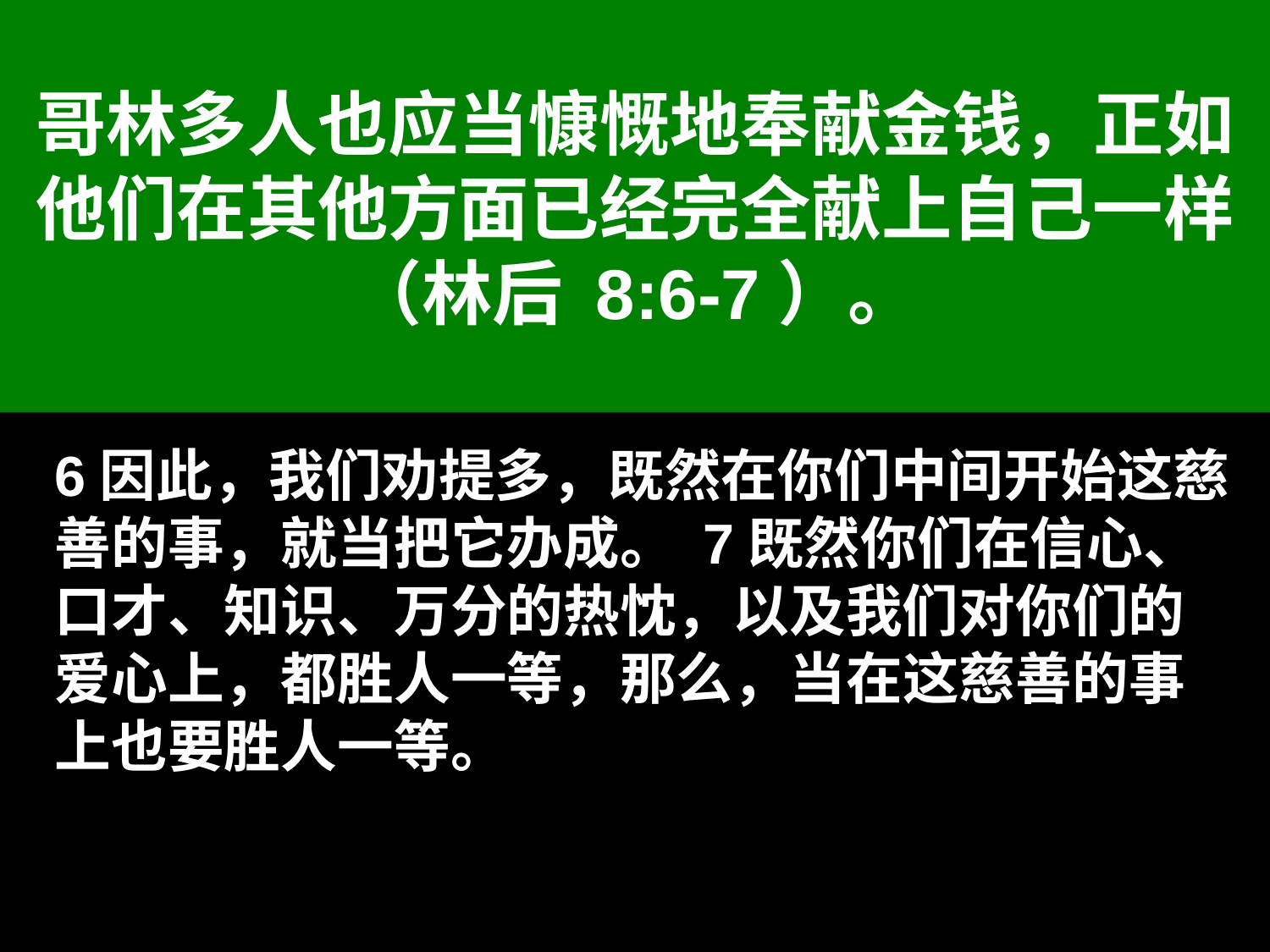

# 哥林多人也应当慷慨地奉献金钱，正如他们在其他方面已经完全献上自己一样（林后 8:6-7）。
6因此，我们劝提多，既然在你们中间开始这慈善的事，就当把它办成。 7既然你们在信心、口才、知识、万分的热忱，以及我们对你们的爱心上，都胜人一等，那么，当在这慈善的事上也要胜人一等。